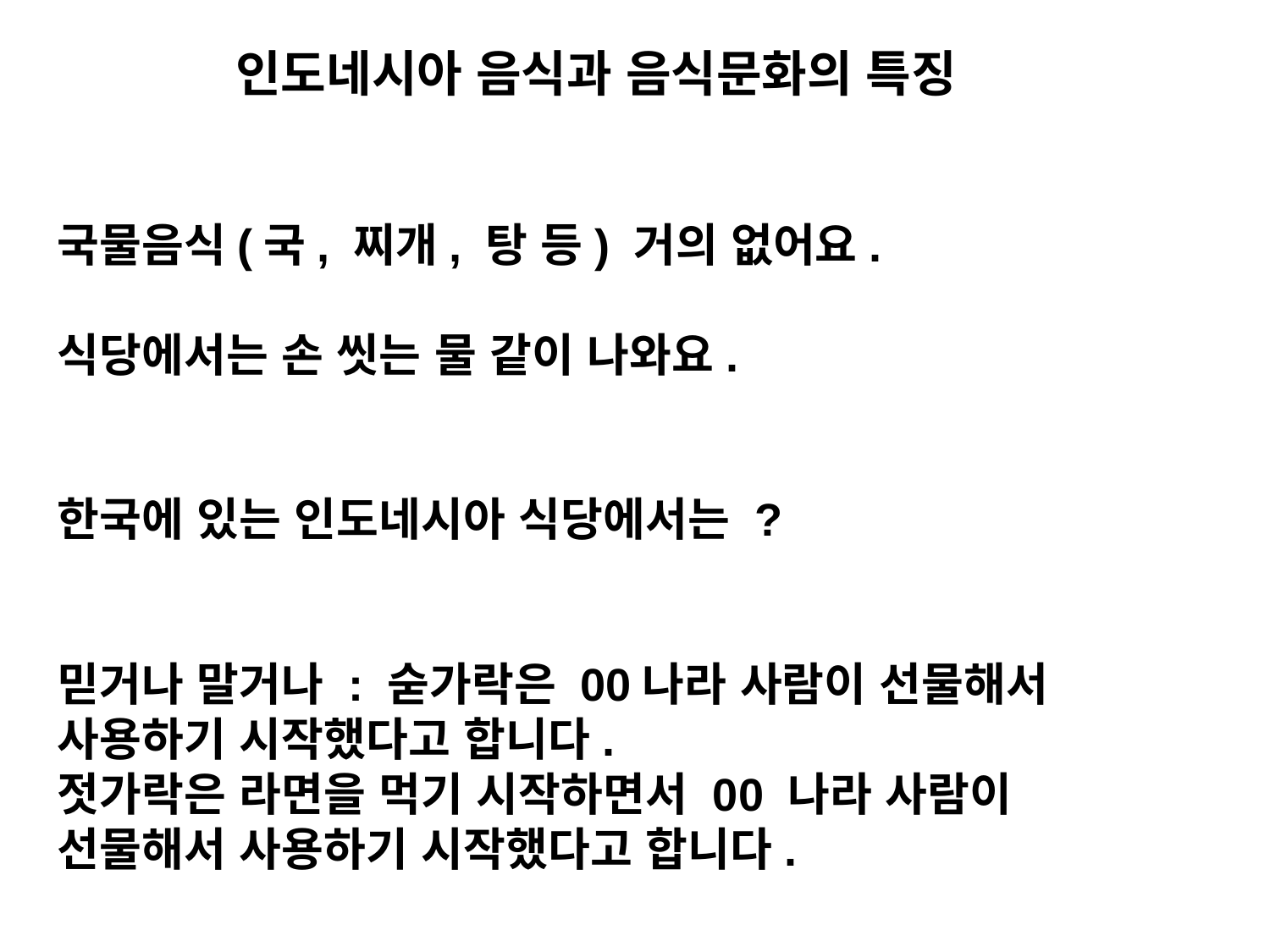

인도네시아 음식과 음식문화의 특징

국물음식(국, 찌개, 탕 등) 거의 없어요.

식당에서는 손 씻는 물 같이 나와요.

한국에 있는 인도네시아 식당에서는 ?

믿거나 말거나 : 숟가락은 00나라 사람이 선물해서 사용하기 시작했다고 합니다.
젓가락은 라면을 먹기 시작하면서 00 나라 사람이 선물해서 사용하기 시작했다고 합니다.